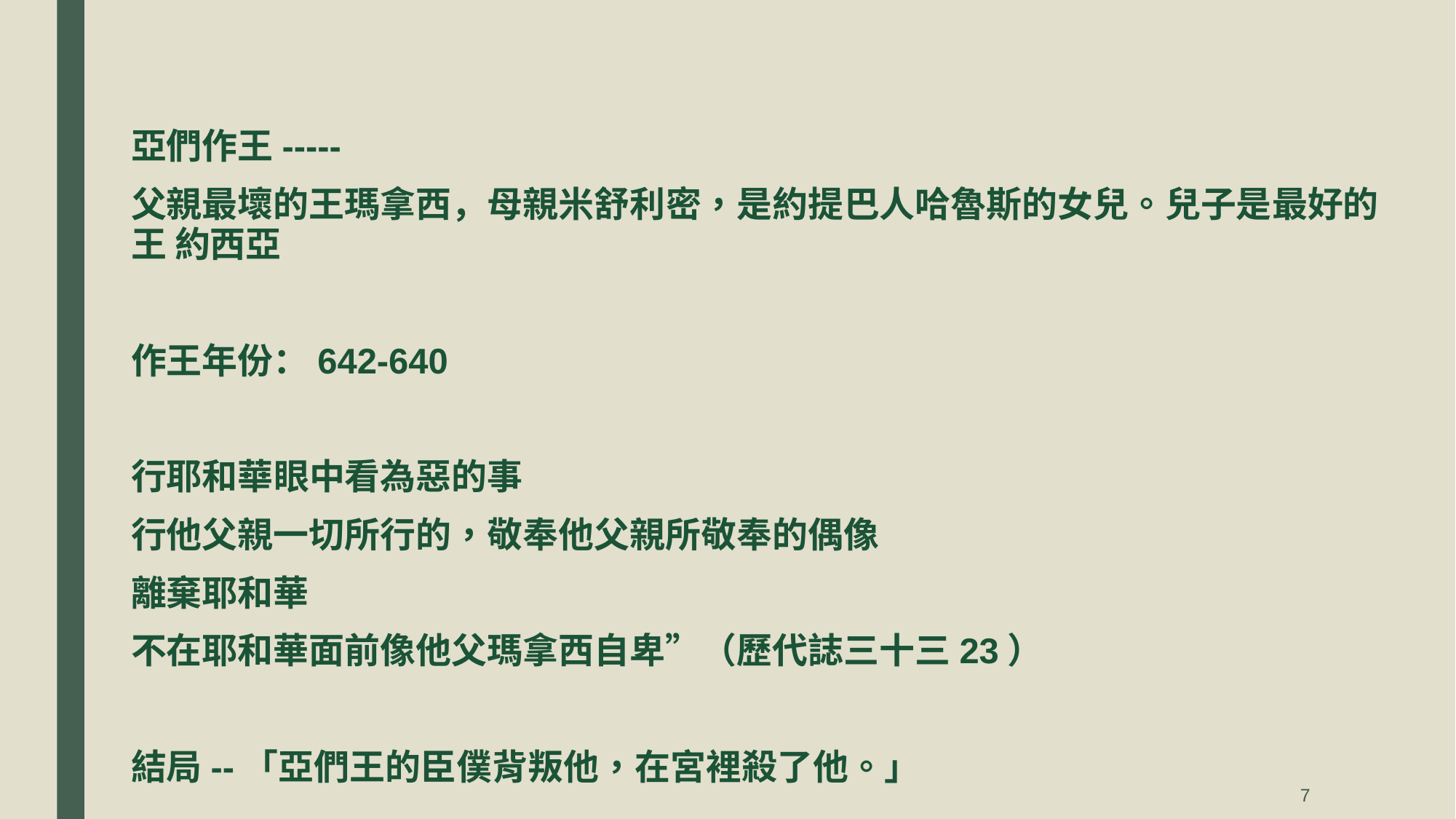

亞們作王-----
父親最壞的王瑪拿西，母親米舒利密，是約提巴人哈魯斯的女兒。兒子是最好的王 約西亞

作王年份：642-640

行耶和華眼中看為惡的事
行他父親一切所行的，敬奉他父親所敬奉的偶像
離棄耶和華
不在耶和華面前像他父瑪拿西自卑”（歷代誌三十三23）

結局--「亞們王的臣僕背叛他，在宮裡殺了他。」

7